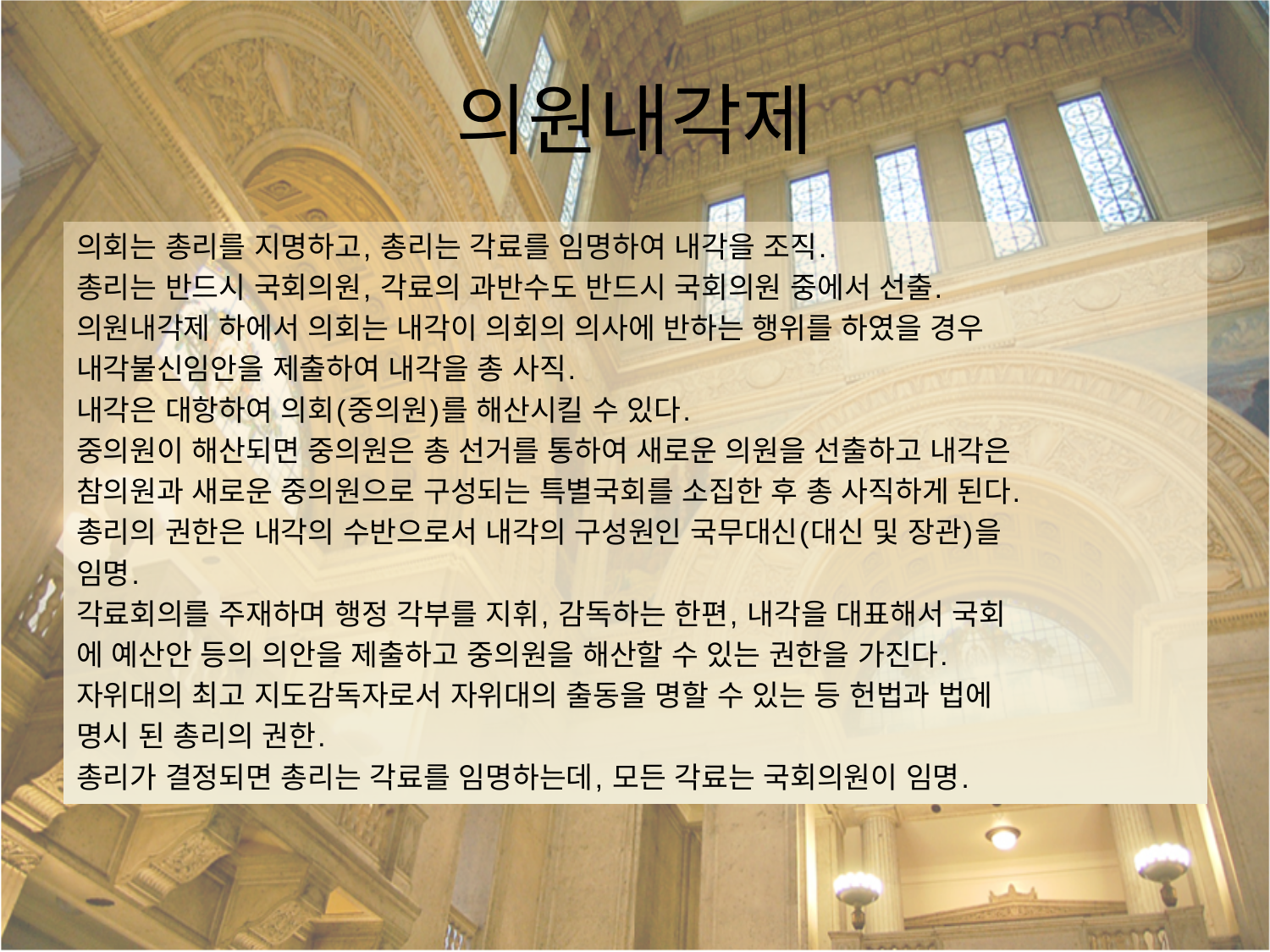

# 의원내각제
의회는 총리를 지명하고, 총리는 각료를 임명하여 내각을 조직.
총리는 반드시 국회의원, 각료의 과반수도 반드시 국회의원 중에서 선출.
의원내각제 하에서 의회는 내각이 의회의 의사에 반하는 행위를 하였을 경우
내각불신임안을 제출하여 내각을 총 사직.
내각은 대항하여 의회(중의원)를 해산시킬 수 있다.
중의원이 해산되면 중의원은 총 선거를 통하여 새로운 의원을 선출하고 내각은
참의원과 새로운 중의원으로 구성되는 특별국회를 소집한 후 총 사직하게 된다.
총리의 권한은 내각의 수반으로서 내각의 구성원인 국무대신(대신 및 장관)을
임명.
각료회의를 주재하며 행정 각부를 지휘, 감독하는 한편, 내각을 대표해서 국회
에 예산안 등의 의안을 제출하고 중의원을 해산할 수 있는 권한을 가진다.
자위대의 최고 지도감독자로서 자위대의 출동을 명할 수 있는 등 헌법과 법에
명시 된 총리의 권한.
총리가 결정되면 총리는 각료를 임명하는데, 모든 각료는 국회의원이 임명.